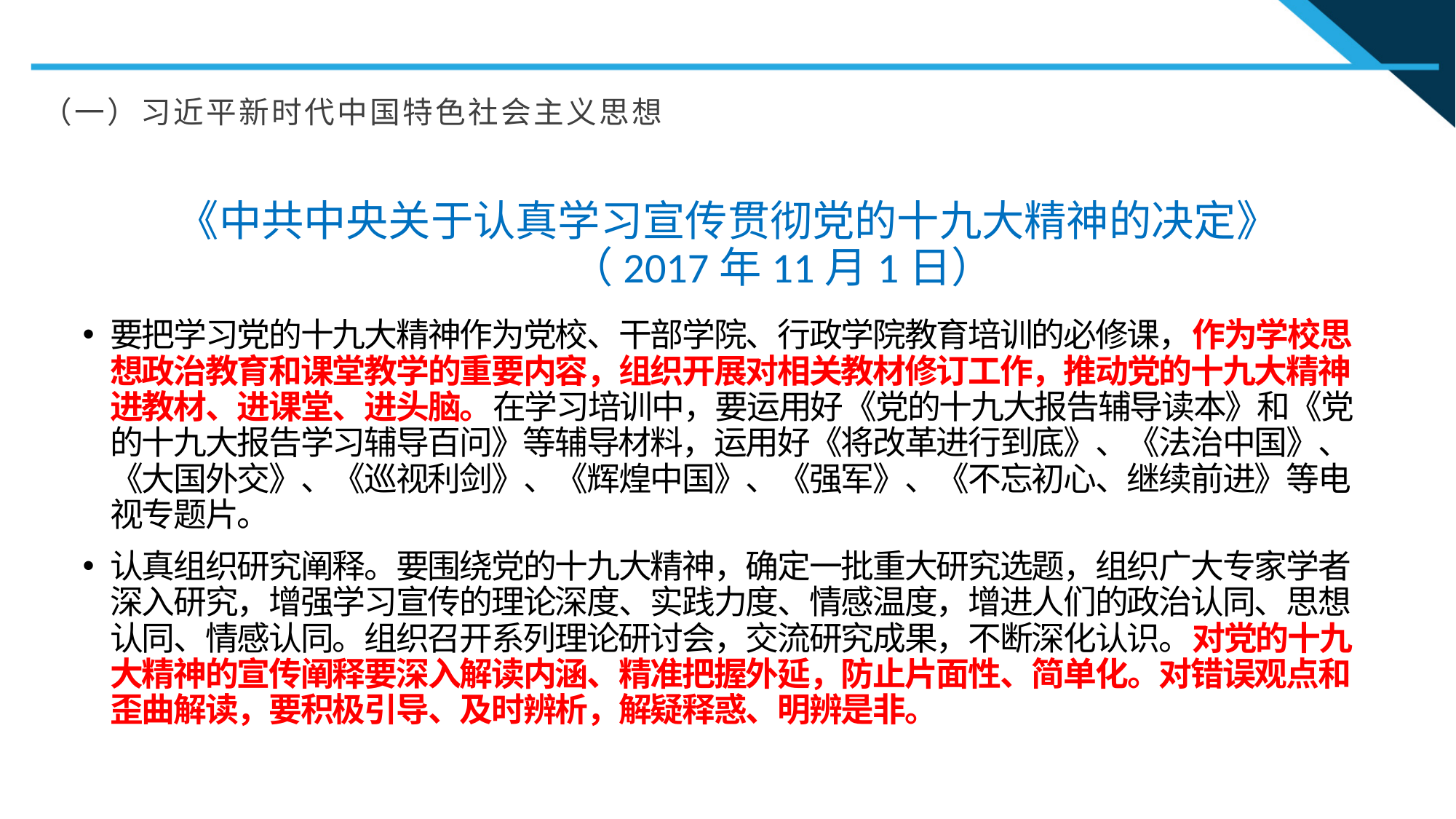

（一）习近平新时代中国特色社会主义思想
《中共中央关于认真学习宣传贯彻党的十九大精神的决定》
（2017年11月1日）
要把学习党的十九大精神作为党校、干部学院、行政学院教育培训的必修课，作为学校思想政治教育和课堂教学的重要内容，组织开展对相关教材修订工作，推动党的十九大精神进教材、进课堂、进头脑。在学习培训中，要运用好《党的十九大报告辅导读本》和《党的十九大报告学习辅导百问》等辅导材料，运用好《将改革进行到底》、《法治中国》、《大国外交》、《巡视利剑》、《辉煌中国》、《强军》、《不忘初心、继续前进》等电视专题片。
认真组织研究阐释。要围绕党的十九大精神，确定一批重大研究选题，组织广大专家学者深入研究，增强学习宣传的理论深度、实践力度、情感温度，增进人们的政治认同、思想认同、情感认同。组织召开系列理论研讨会，交流研究成果，不断深化认识。对党的十九大精神的宣传阐释要深入解读内涵、精准把握外延，防止片面性、简单化。对错误观点和歪曲解读，要积极引导、及时辨析，解疑释惑、明辨是非。